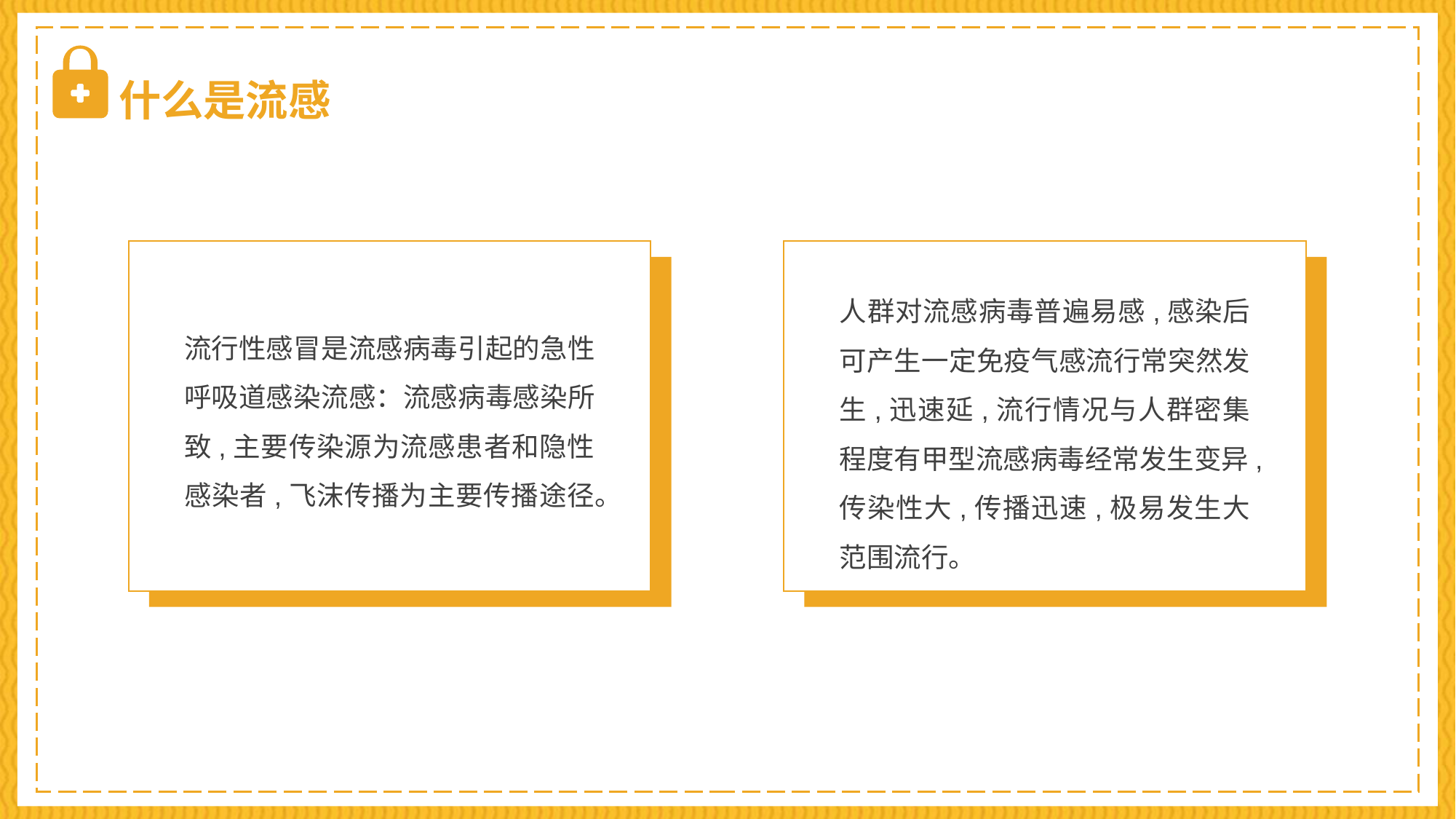

什么是流感

流行性感冒是流感病毒引起的急性呼吸道感染流感：流感病毒感染所致,主要传染源为流感患者和隐性感染者,飞沫传播为主要传播途径。

人群对流感病毒普遍易感,感染后可产生一定免疫气感流行常突然发生,迅速延,流行情况与人群密集程度有甲型流感病毒经常发生变异,传染性大,传播迅速,极易发生大范围流行。